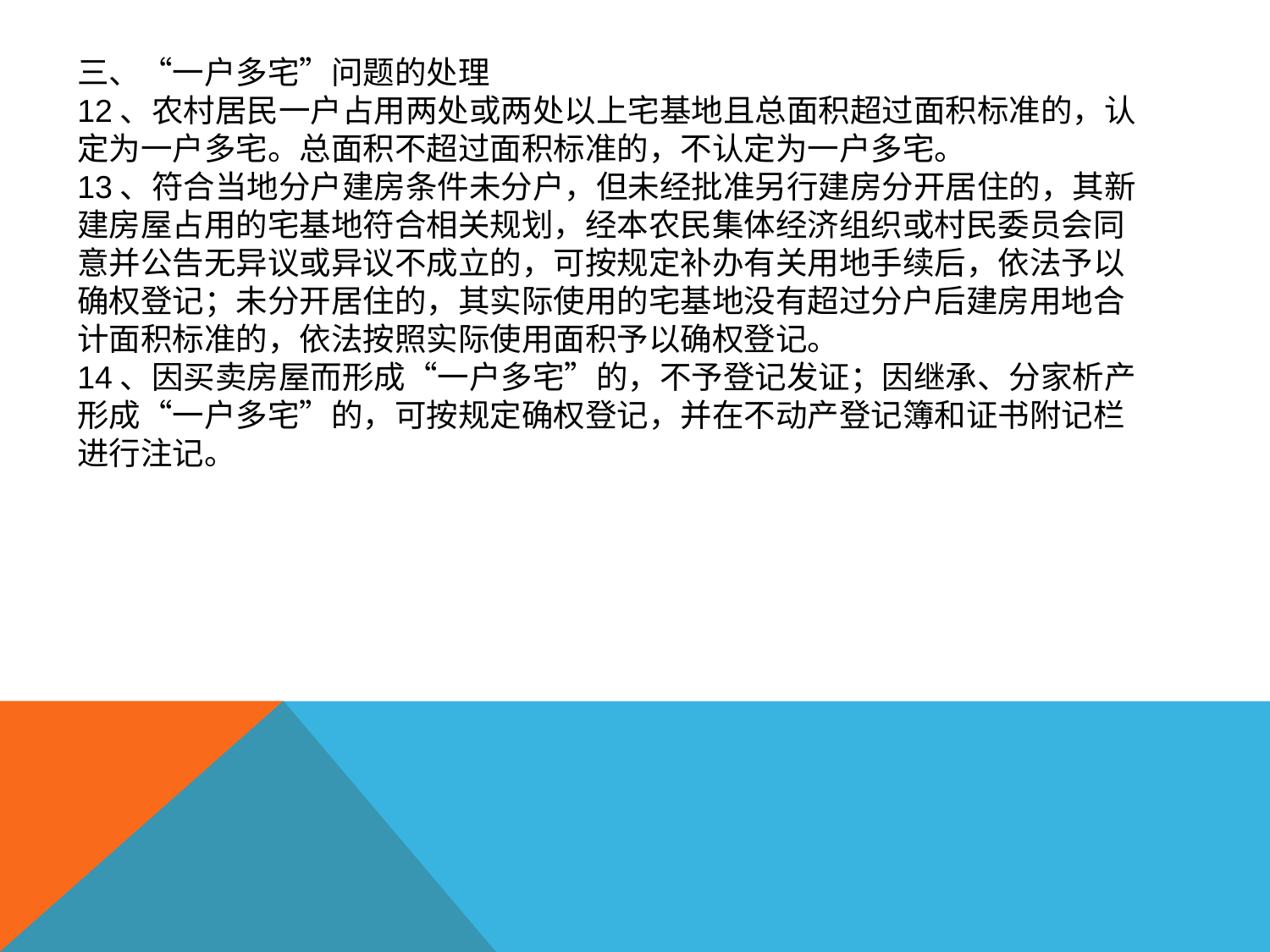

三、“一户多宅”问题的处理
12、农村居民一户占用两处或两处以上宅基地且总面积超过面积标准的，认定为一户多宅。总面积不超过面积标准的，不认定为一户多宅。
13、符合当地分户建房条件未分户，但未经批准另行建房分开居住的，其新建房屋占用的宅基地符合相关规划，经本农民集体经济组织或村民委员会同意并公告无异议或异议不成立的，可按规定补办有关用地手续后，依法予以确权登记；未分开居住的，其实际使用的宅基地没有超过分户后建房用地合计面积标准的，依法按照实际使用面积予以确权登记。
14、因买卖房屋而形成“一户多宅”的，不予登记发证；因继承、分家析产形成“一户多宅”的，可按规定确权登记，并在不动产登记簿和证书附记栏进行注记。